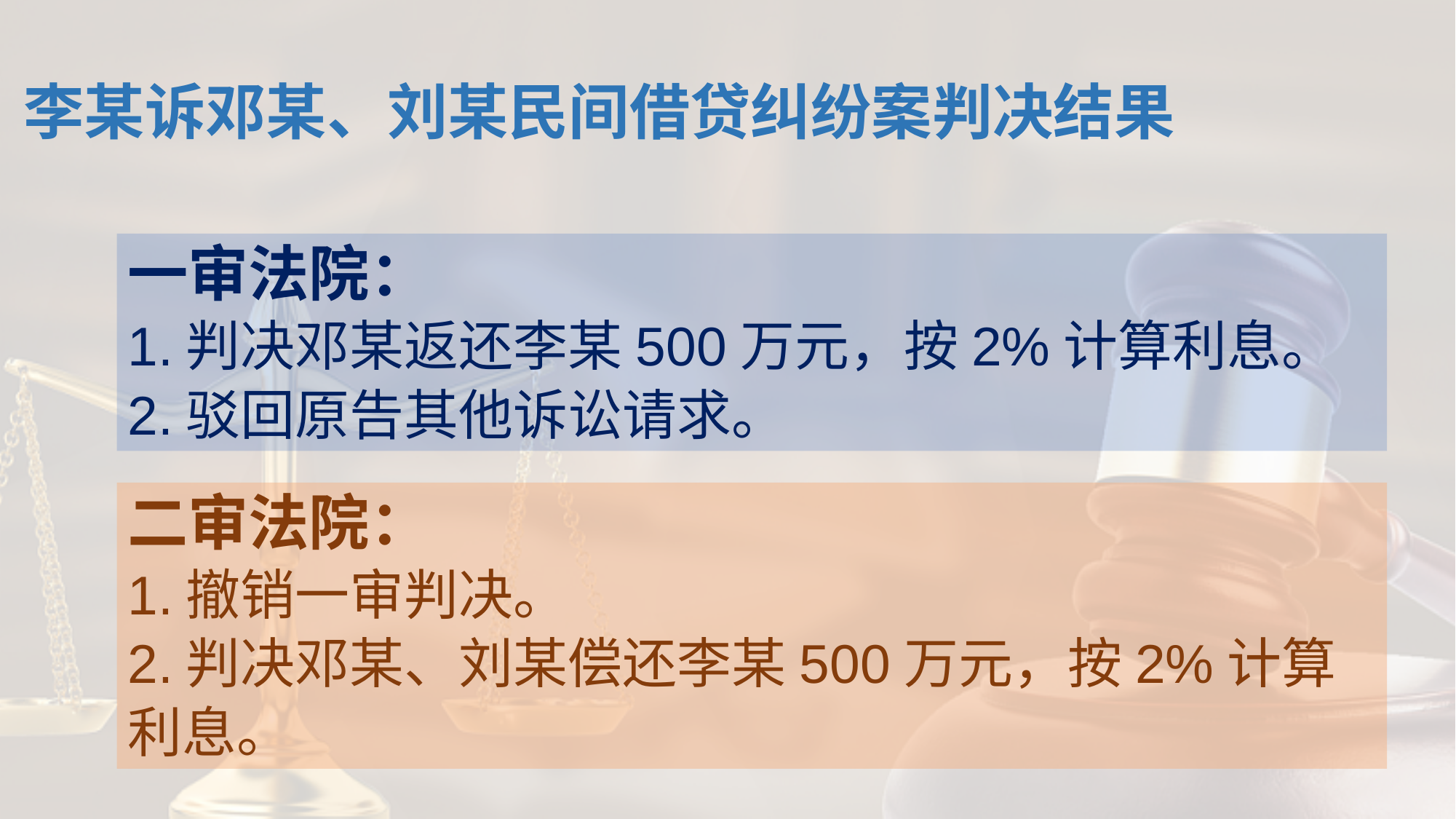

李某诉邓某、刘某民间借贷纠纷案判决结果
一审法院：
1.判决邓某返还李某500万元，按2%计算利息。
2.驳回原告其他诉讼请求。
二审法院：
1.撤销一审判决。
2.判决邓某、刘某偿还李某500万元，按2%计算利息。